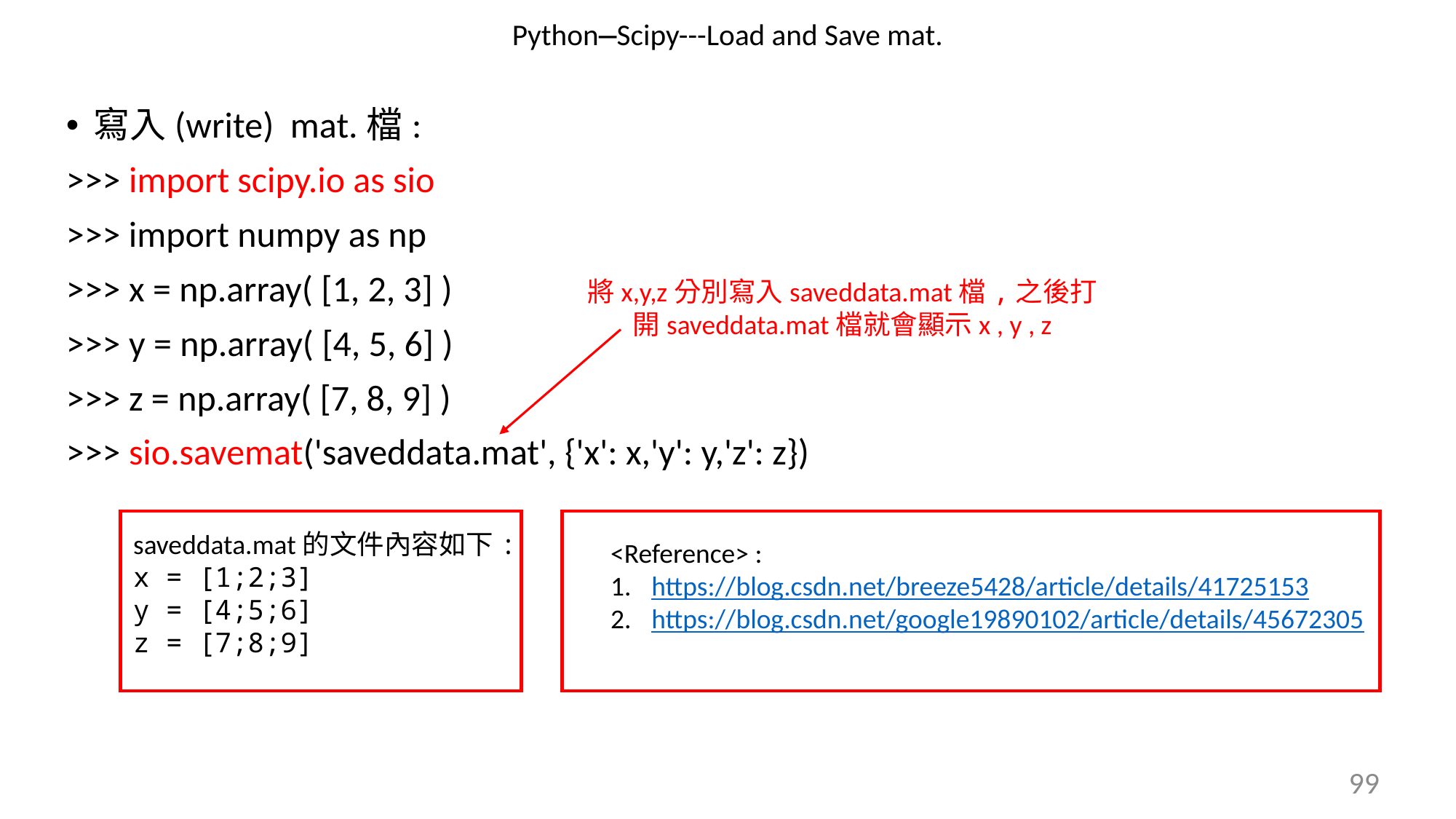

# Python—Scipy---Load and Save mat.
寫入(write)  mat.檔:
>>> import scipy.io as sio
>>> import numpy as np
>>> x = np.array( [1, 2, 3] )
>>> y = np.array( [4, 5, 6] )
>>> z = np.array( [7, 8, 9] )
>>> sio.savemat('saveddata.mat', {'x': x,'y': y,'z': z})

將x,y,z分別寫入saveddata.mat檔,之後打
開saveddata.mat檔就會顯示x , y , z

saveddata.mat的文件內容如下:
x = [1;2;3]
y = [4;5;6]
z = [7;8;9]

<Reference> :
https://blog.csdn.net/breeze5428/article/details/41725153
https://blog.csdn.net/google19890102/article/details/45672305
99